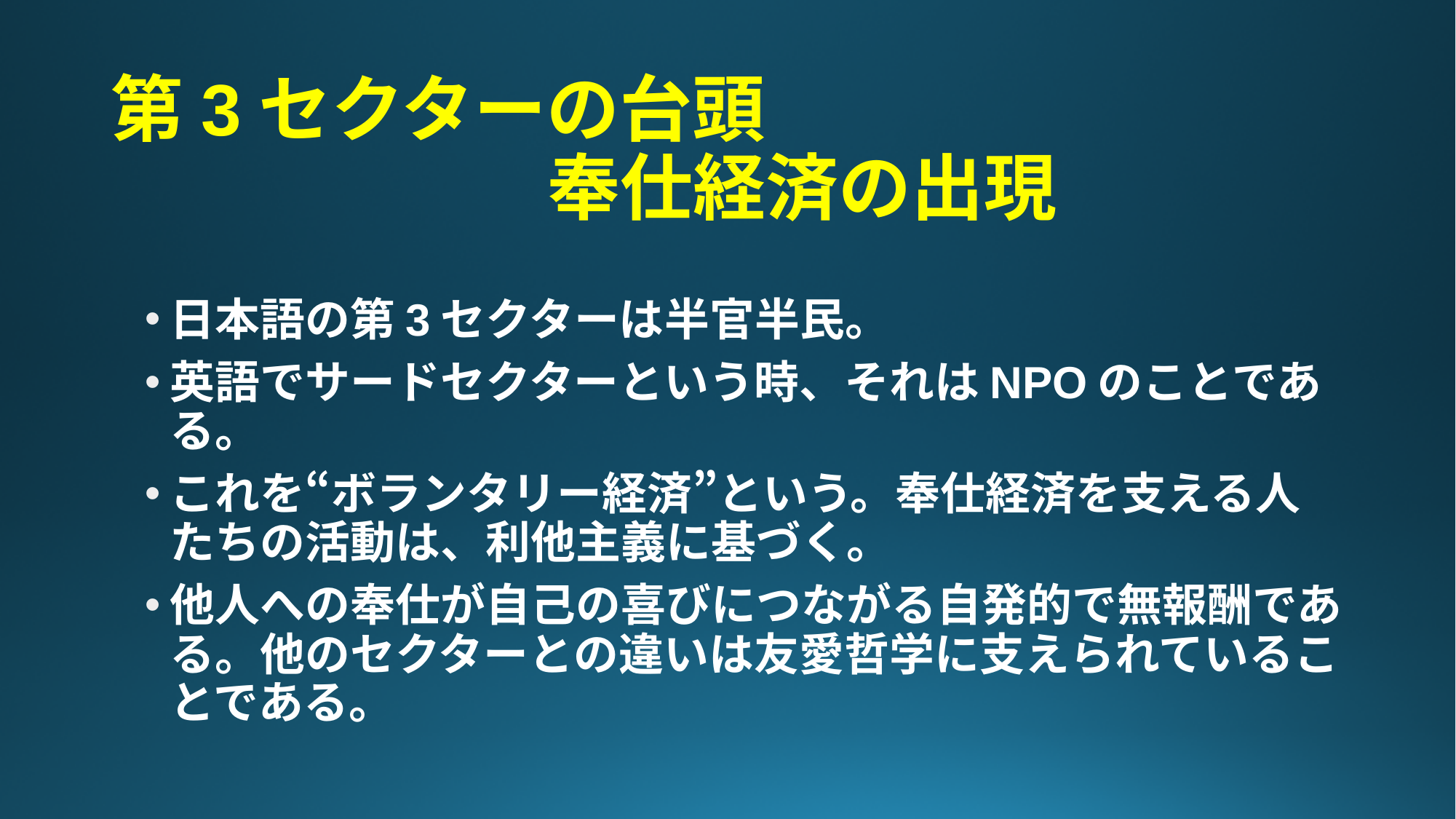

# 第3セクターの台頭 　　　　　　奉仕経済の出現
日本語の第3セクターは半官半民。
英語でサードセクターという時、それはNPOのことである。
これを“ボランタリー経済”という。奉仕経済を支える人たちの活動は、利他主義に基づく。
他人への奉仕が自己の喜びにつながる自発的で無報酬である。他のセクターとの違いは友愛哲学に支えられていることである。